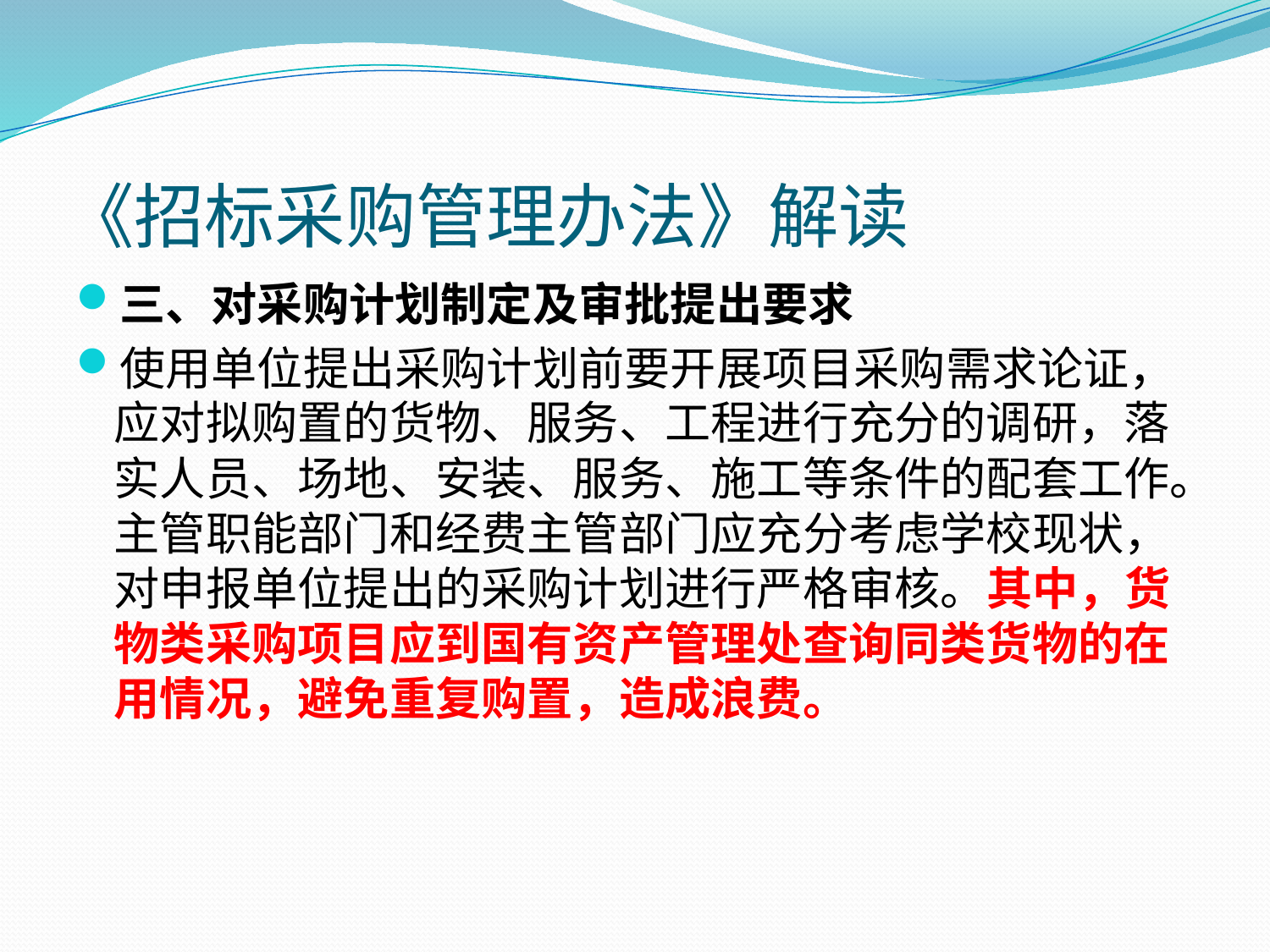

# 《招标采购管理办法》解读
三、对采购计划制定及审批提出要求
使用单位提出采购计划前要开展项目采购需求论证，应对拟购置的货物、服务、工程进行充分的调研，落实人员、场地、安装、服务、施工等条件的配套工作。主管职能部门和经费主管部门应充分考虑学校现状，对申报单位提出的采购计划进行严格审核。其中，货物类采购项目应到国有资产管理处查询同类货物的在用情况，避免重复购置，造成浪费。